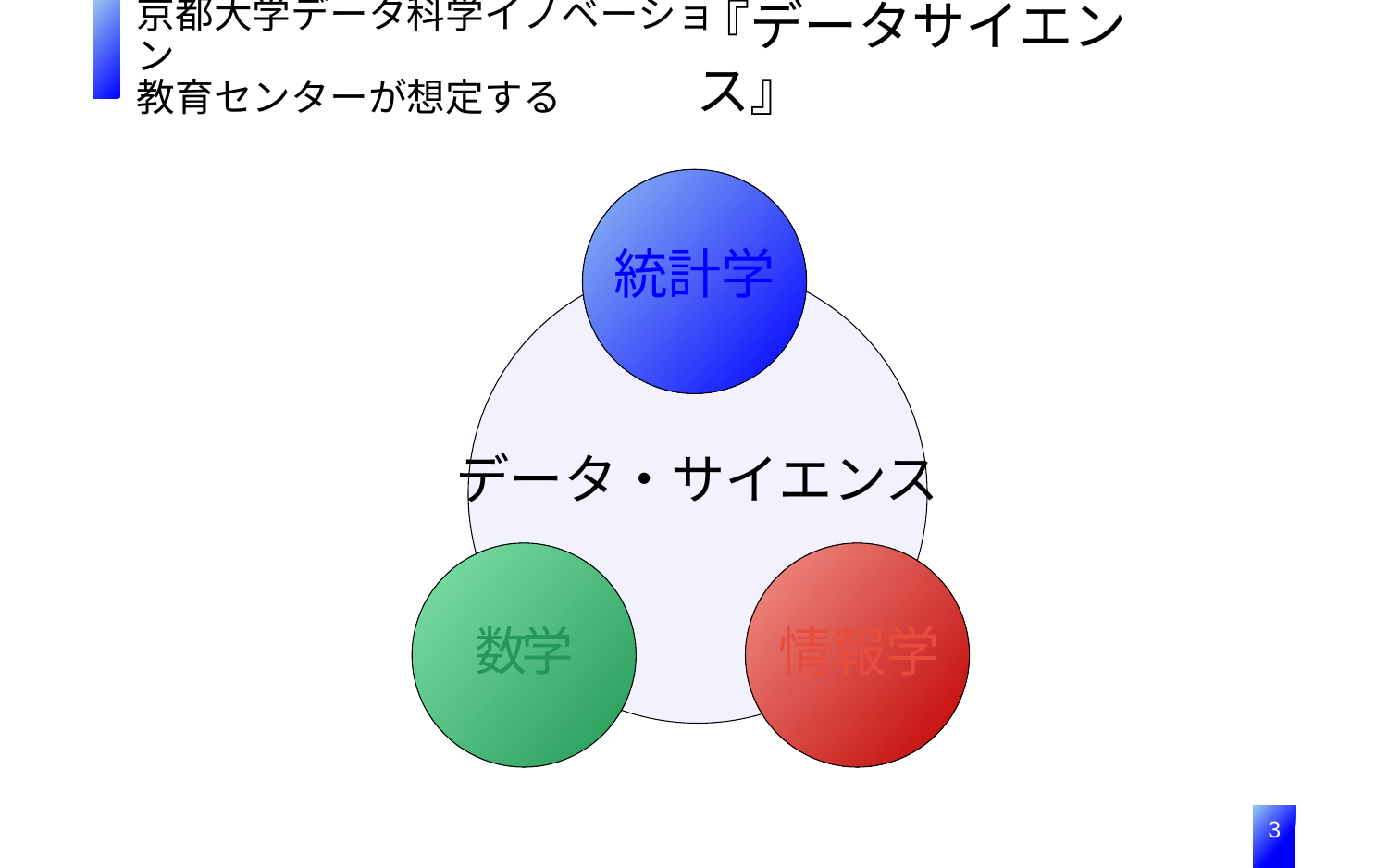

『データサイエンス』
京都大学データ科学イノベーション
教育センターが想定する

統計学

データ・サイエンス

情報学
数学